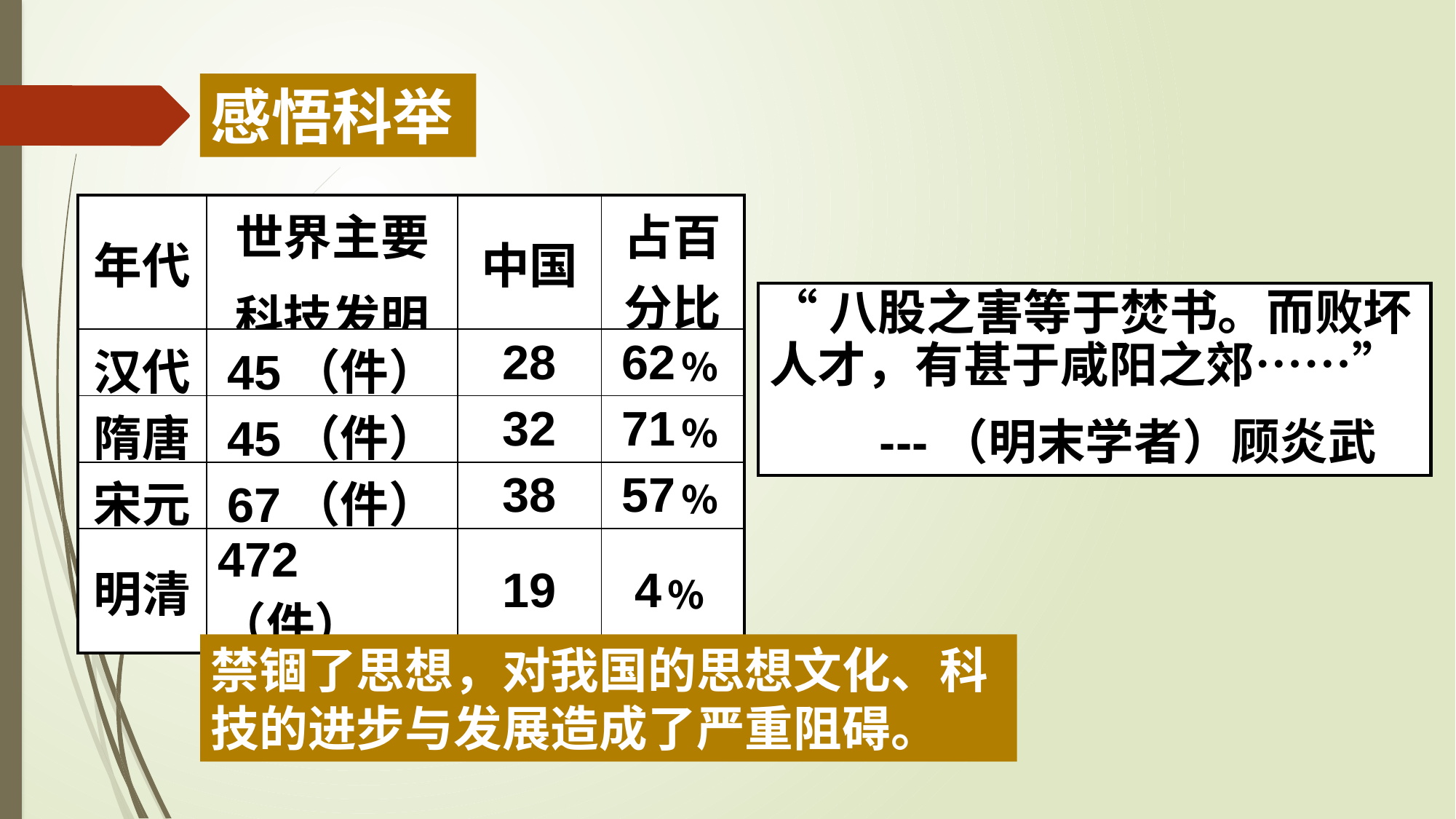

感悟科举
| 年代 | 世界主要 科技发明 | 中国 | 占百分比 |
| --- | --- | --- | --- |
| 汉代 | 45（件） | 28 | 62﹪ |
| 隋唐 | 45（件） | 32 | 71﹪ |
| 宋元 | 67（件） | 38 | 57﹪ |
| 明清 | 472（件） | 19 | 4﹪ |
“八股之害等于焚书。而败坏人才，有甚于咸阳之郊……”
     ---（明末学者）顾炎武
禁锢了思想，对我国的思想文化、科技的进步与发展造成了严重阻碍。